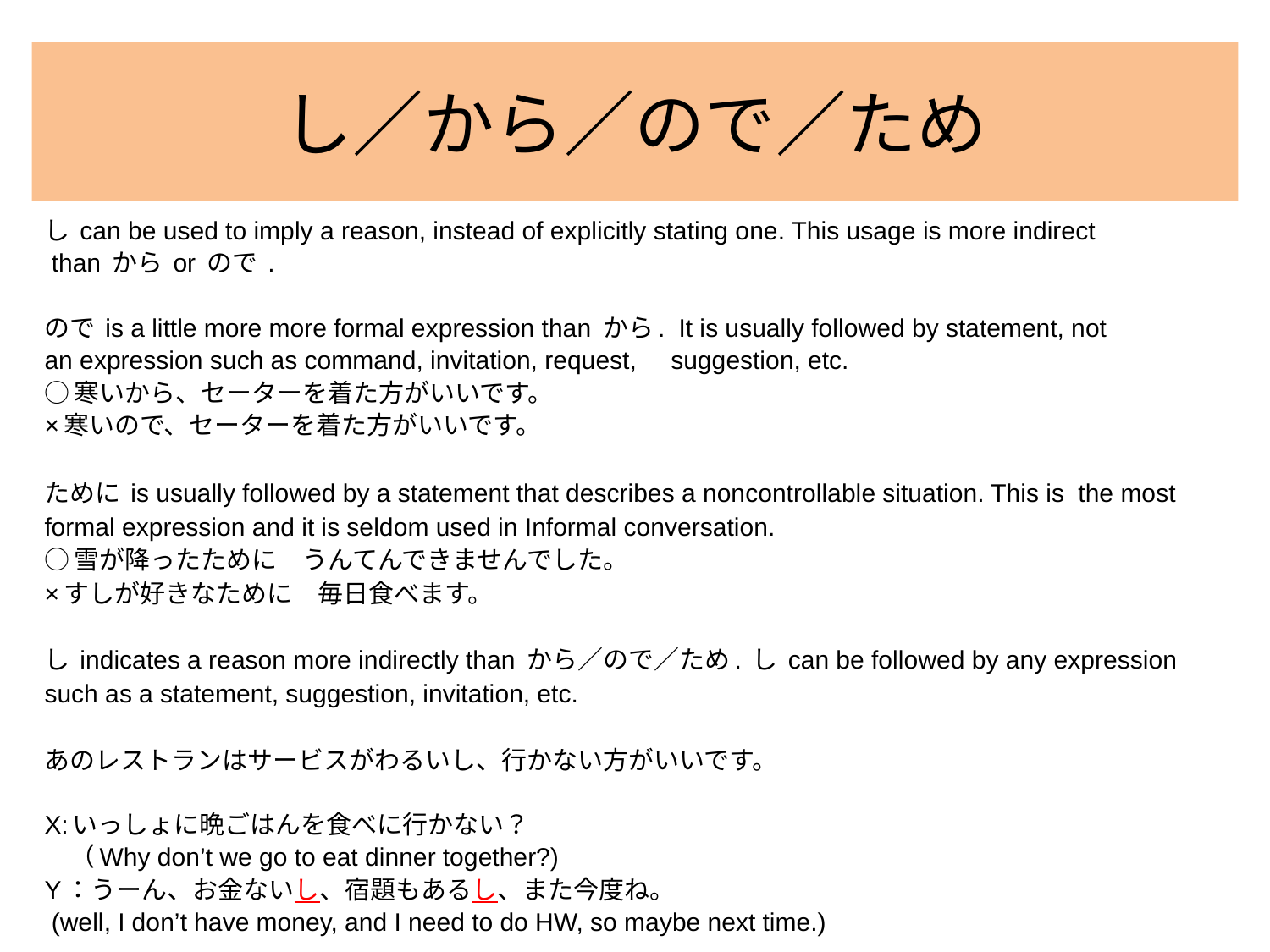

# し／から／ので／ため
し can be used to imply a reason, instead of explicitly stating one. This usage is more indirect
 than から or ので .

ので is a little more more formal expression than から.  It is usually followed by statement, not
an expression such as command, invitation, request,　suggestion, etc.
○寒いから、セーターを着た方がいいです。
×寒いので、セーターを着た方がいいです。

ために is usually followed by a statement that describes a noncontrollable situation. This is  the most formal expression and it is seldom used in Informal conversation.
○雪が降ったために　うんてんできませんでした。
×すしが好きなために　毎日食べます。

し indicates a reason more indirectly than から／ので／ため. し can be followed by any expression such as a statement, suggestion, invitation, etc.

あのレストランはサービスがわるいし、行かない方がいいです。

X:いっしょに晩ごはんを食べに行かない？
　（Why don’t we go to eat dinner together?)
Y：うーん、お金ないし、宿題もあるし、また今度ね。
 (well, I don’t have money, and I need to do HW, so maybe next time.)